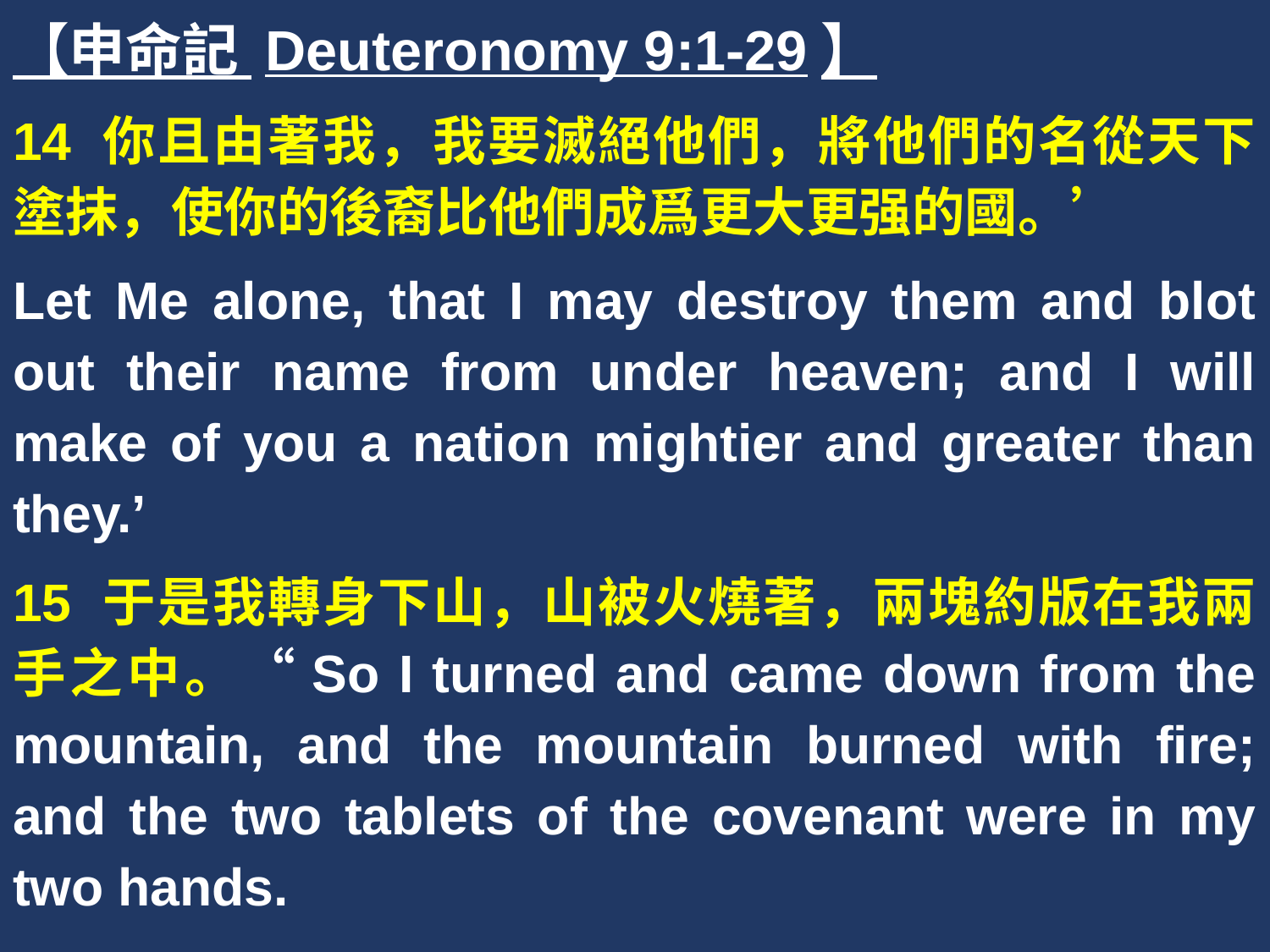

【申命記 Deuteronomy 9:1-29】
14 你且由著我，我要滅絕他們，將他們的名從天下塗抹，使你的後裔比他們成爲更大更强的國。’
Let Me alone, that I may destroy them and blot out their name from under heaven; and I will make of you a nation mightier and greater than they.’
15 于是我轉身下山，山被火燒著，兩塊約版在我兩手之中。“So I turned and came down from the mountain, and the mountain burned with fire; and the two tablets of the covenant were in my two hands.